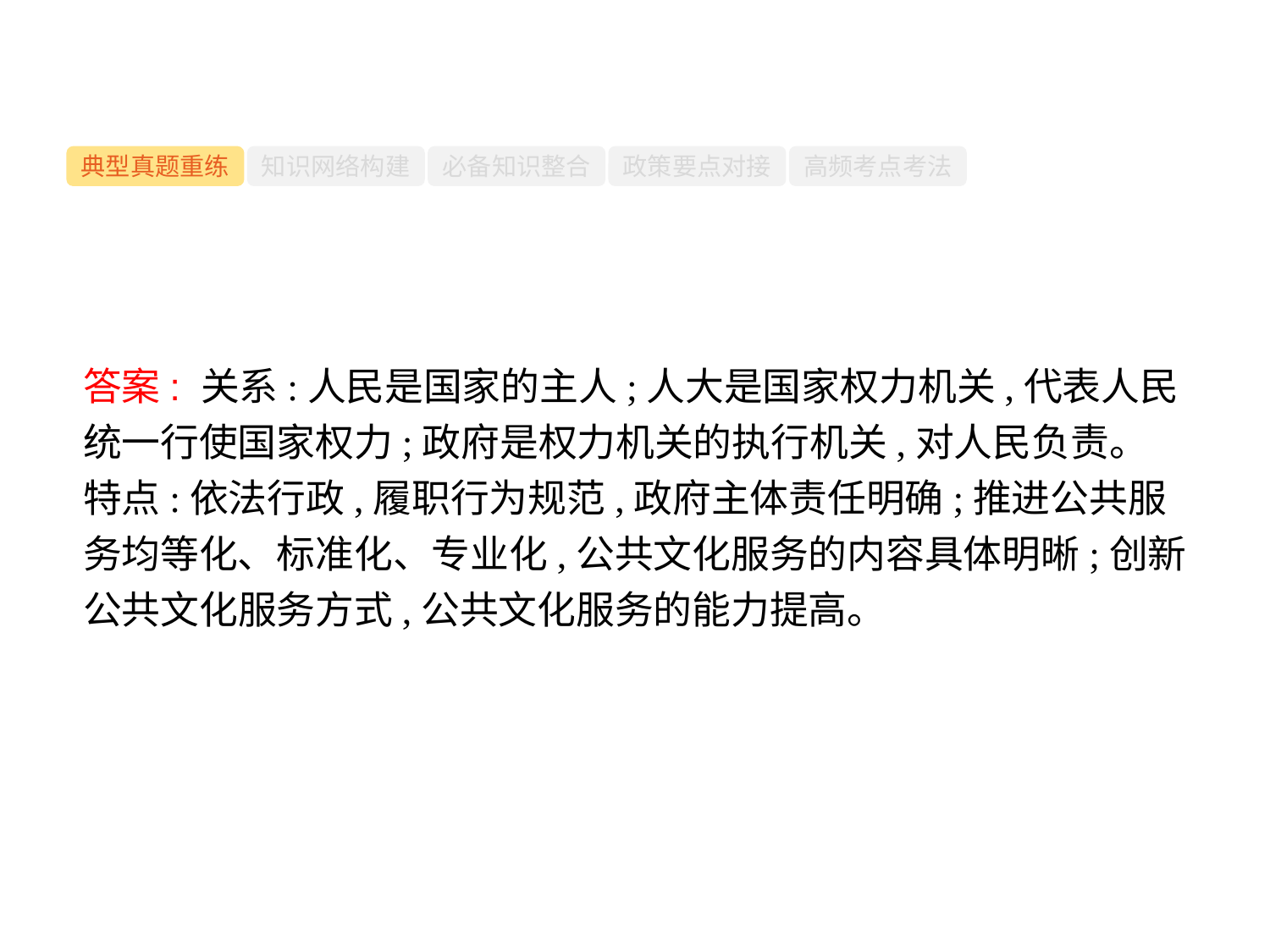

-35-
典型真题重练
知识网络构建
必备知识整合
政策要点对接
高频考点考法
答案: 关系:人民是国家的主人;人大是国家权力机关,代表人民统一行使国家权力;政府是权力机关的执行机关,对人民负责。
特点:依法行政,履职行为规范,政府主体责任明确;推进公共服务均等化、标准化、专业化,公共文化服务的内容具体明晰;创新公共文化服务方式,公共文化服务的能力提高。